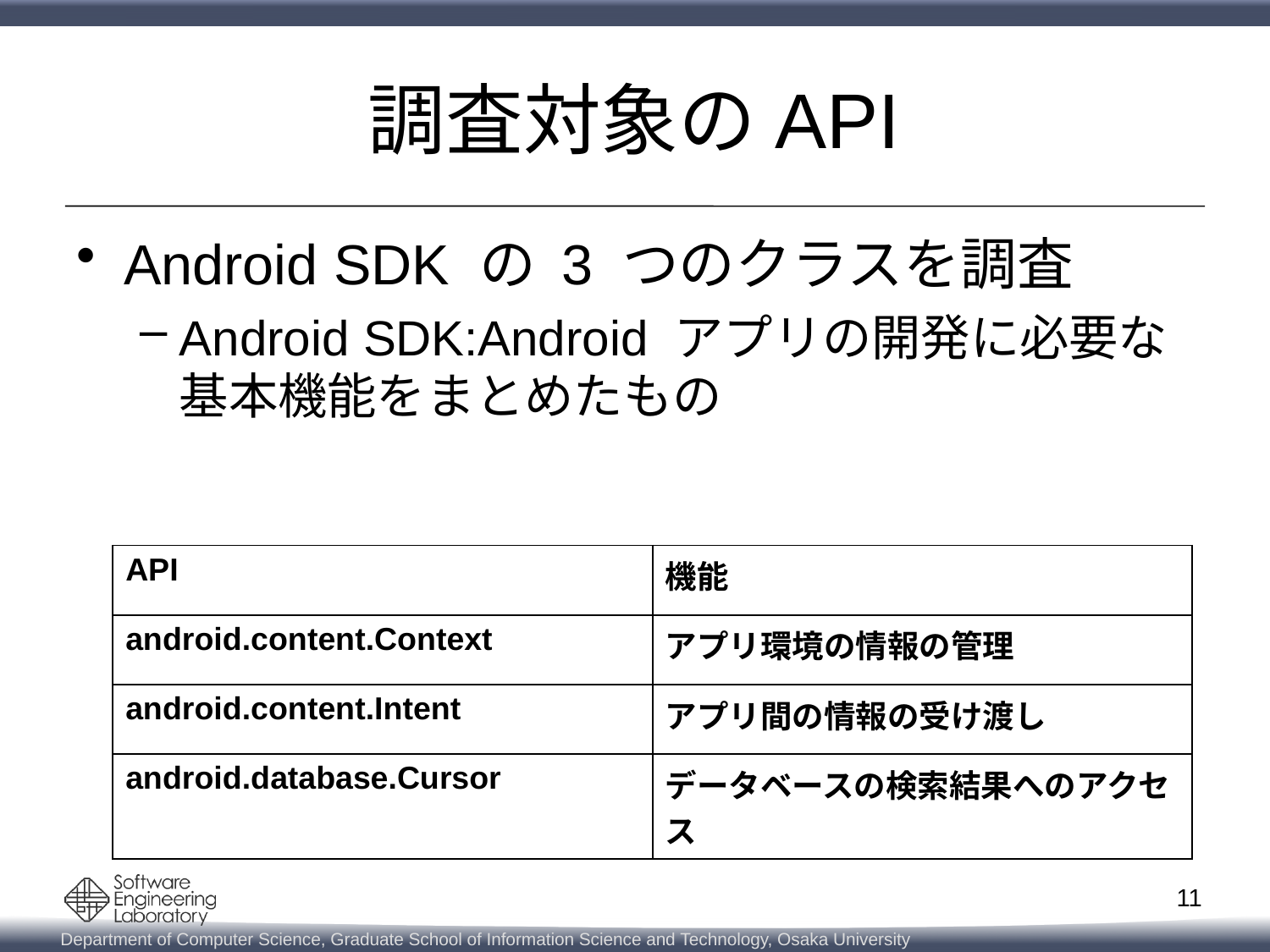

# 調査対象のAPI
Android SDK の 3 つのクラスを調査
Android SDK:Android アプリの開発に必要な
基本機能をまとめたもの
| API | 機能 |
| --- | --- |
| android.content.Context | アプリ環境の情報の管理 |
| android.content.Intent | アプリ間の情報の受け渡し |
| android.database.Cursor | データベースの検索結果へのアクセス |
11